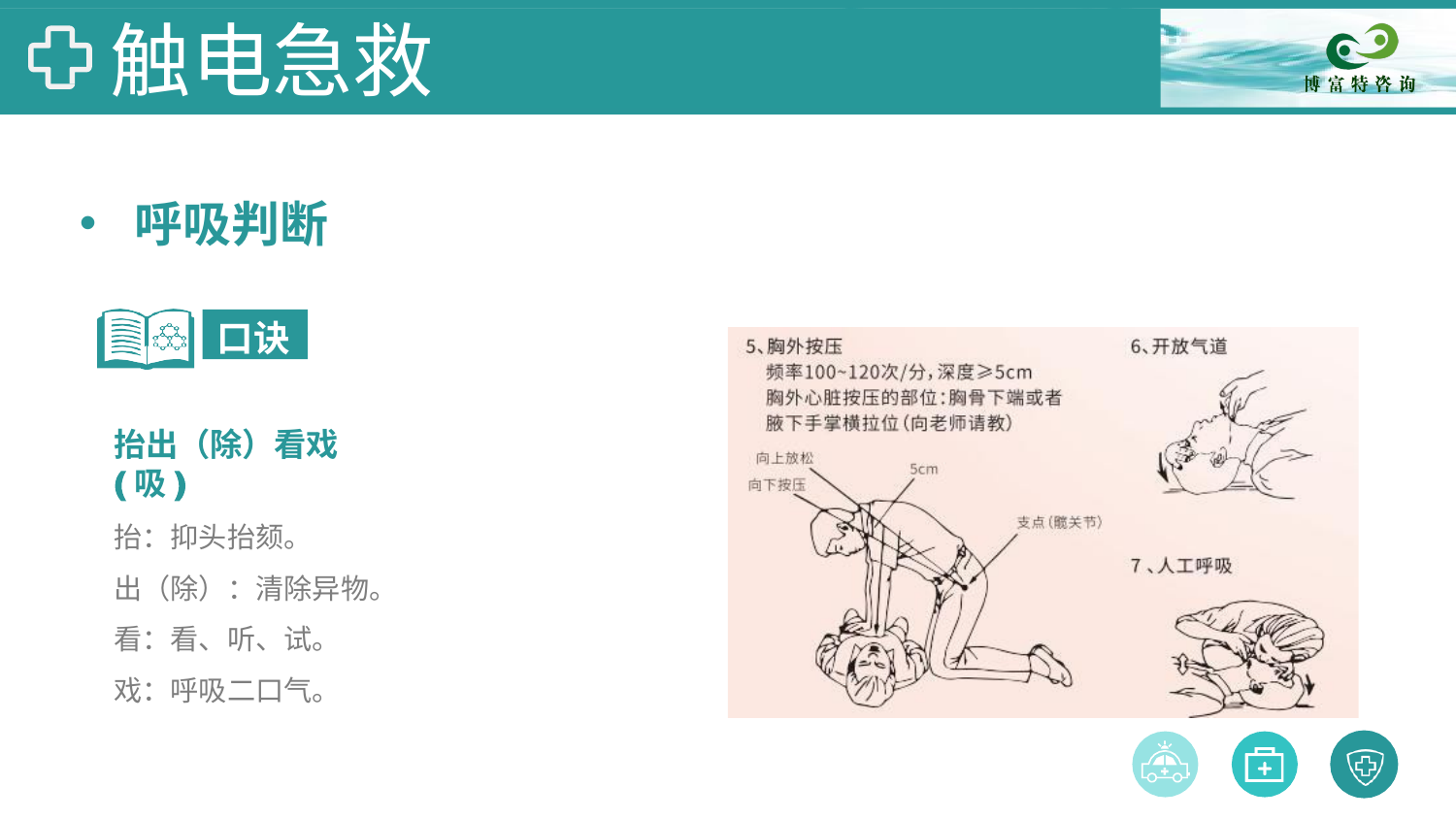

# 触电急救

呼吸判断
口诀

抬出（除）看戏(吸)
抬：抑头抬颏。
出（除）：清除异物。
看：看、听、试。 戏：呼吸二口气。